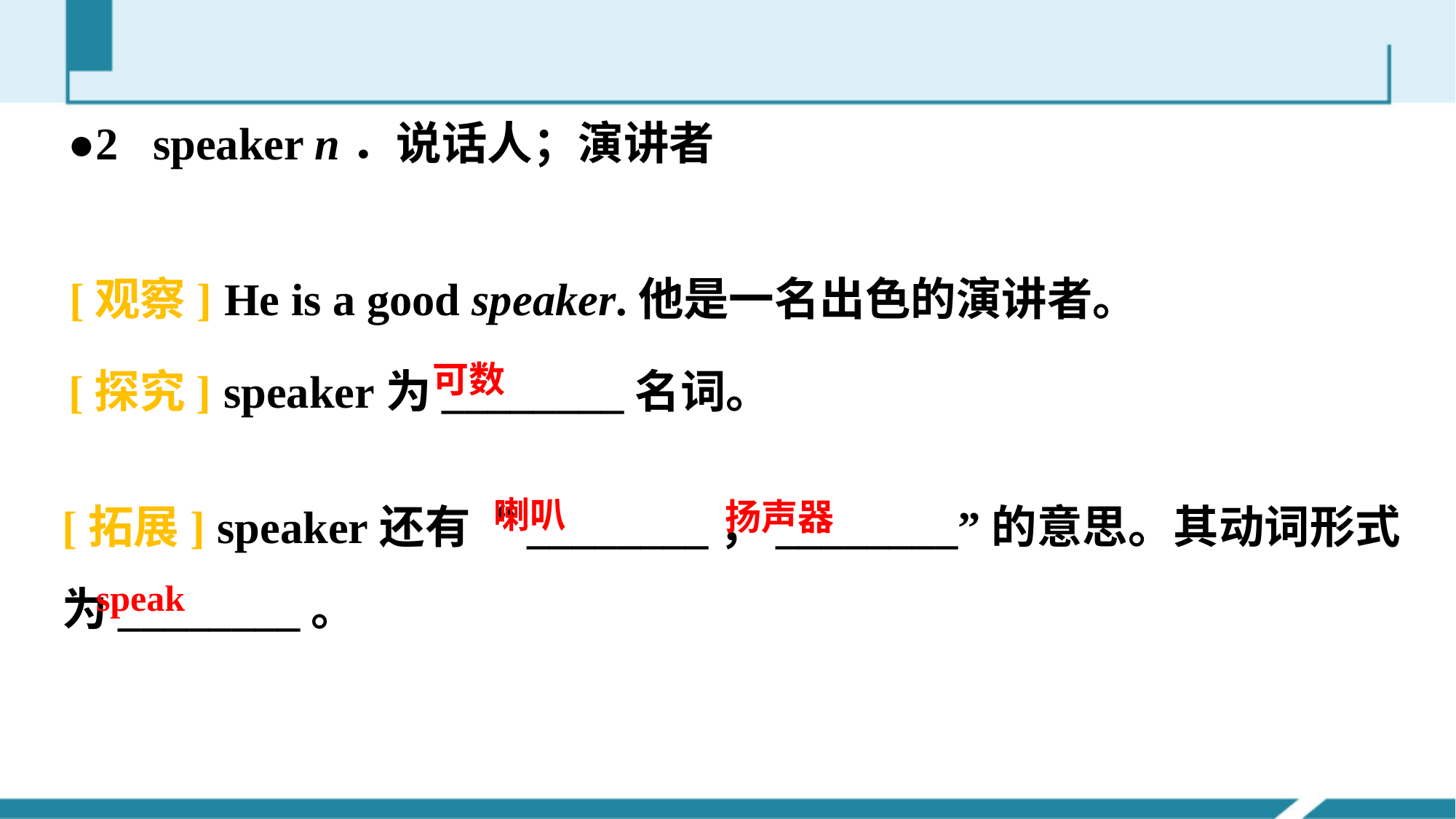

●2   speaker n．说话人；演讲者
[观察] He is a good speaker.他是一名出色的演讲者。
[探究] speaker为________名词。
可数
[拓展] speaker还有“________，________”的意思。其动词形式为________。
喇叭
扬声器
speak